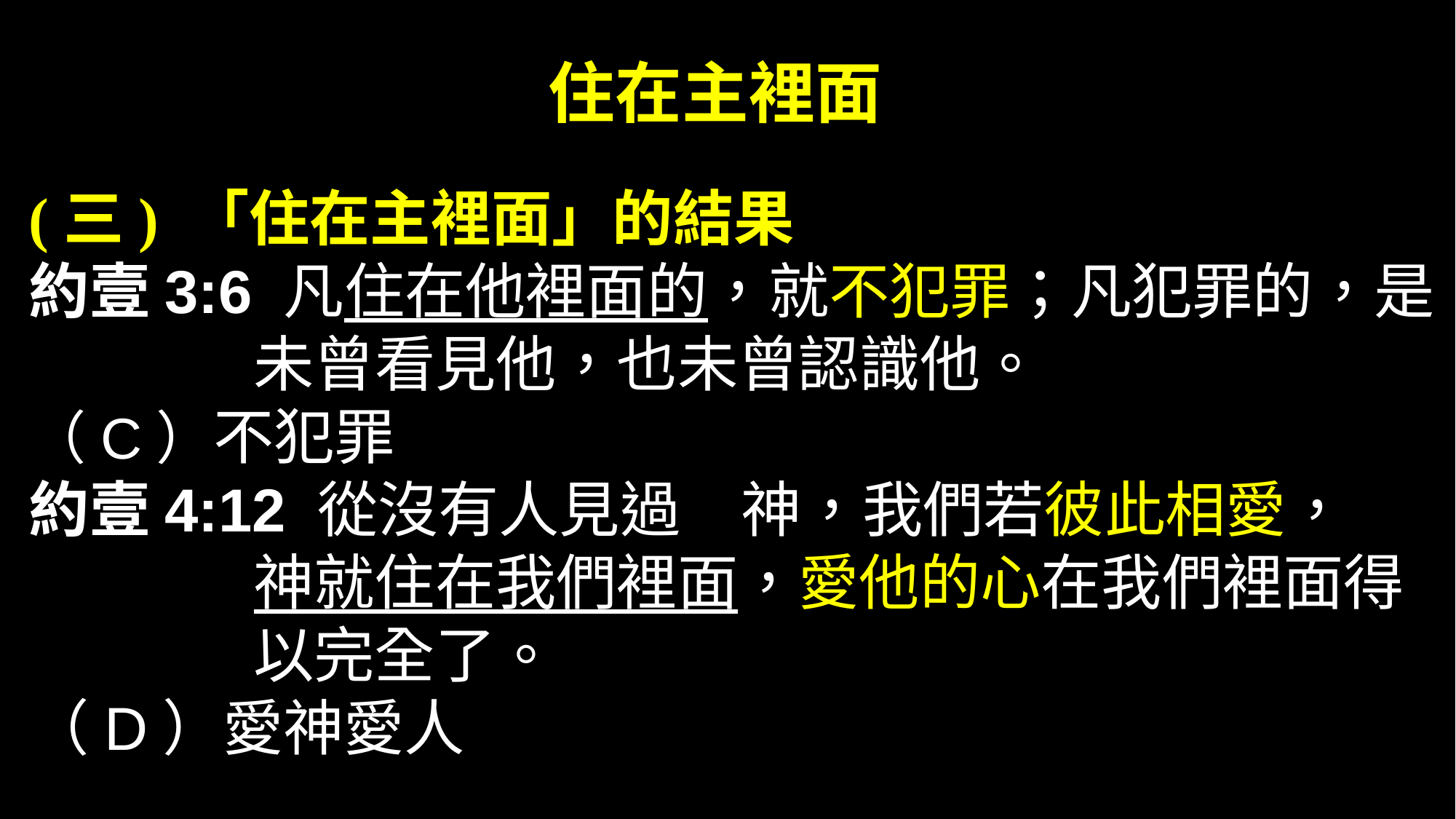

# 住在主裡面
(三) 「住在主裡面」的結果
約壹3:6 凡住在他裡面的，就不犯罪；凡犯罪的，是未曾看見他，也未曾認識他。
（C）不犯罪
約壹4:12 從沒有人見過　神，我們若彼此相愛，　神就住在我們裡面，愛他的心在我們裡面得以完全了。
（D）愛神愛人